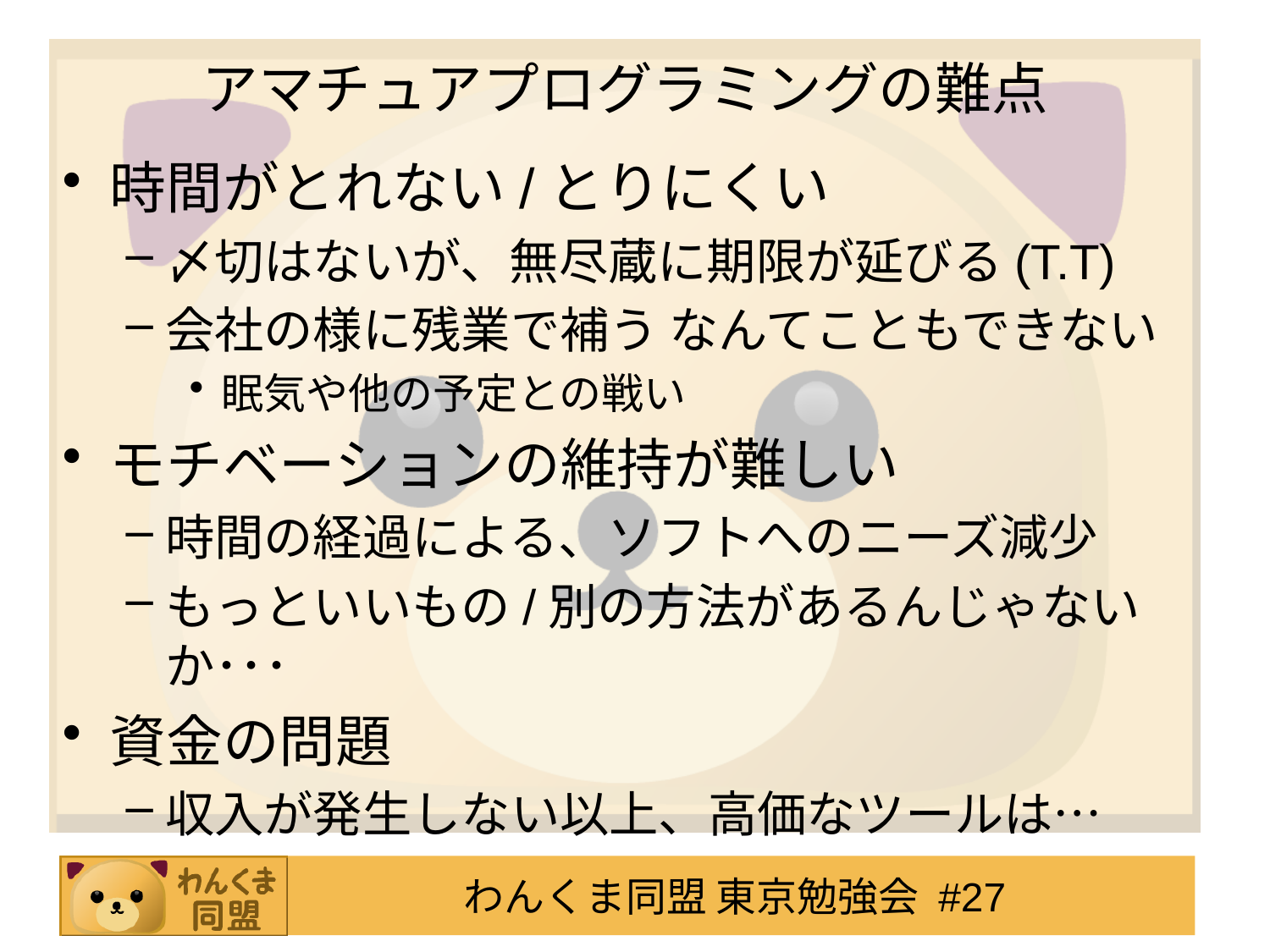

# アマチュアプログラミングの難点
時間がとれない/とりにくい
〆切はないが、無尽蔵に期限が延びる(T.T)
会社の様に残業で補う なんてこともできない
眠気や他の予定との戦い
モチベーションの維持が難しい
時間の経過による、ソフトへのニーズ減少
もっといいもの/別の方法があるんじゃないか･･･
資金の問題
収入が発生しない以上、高価なツールは…